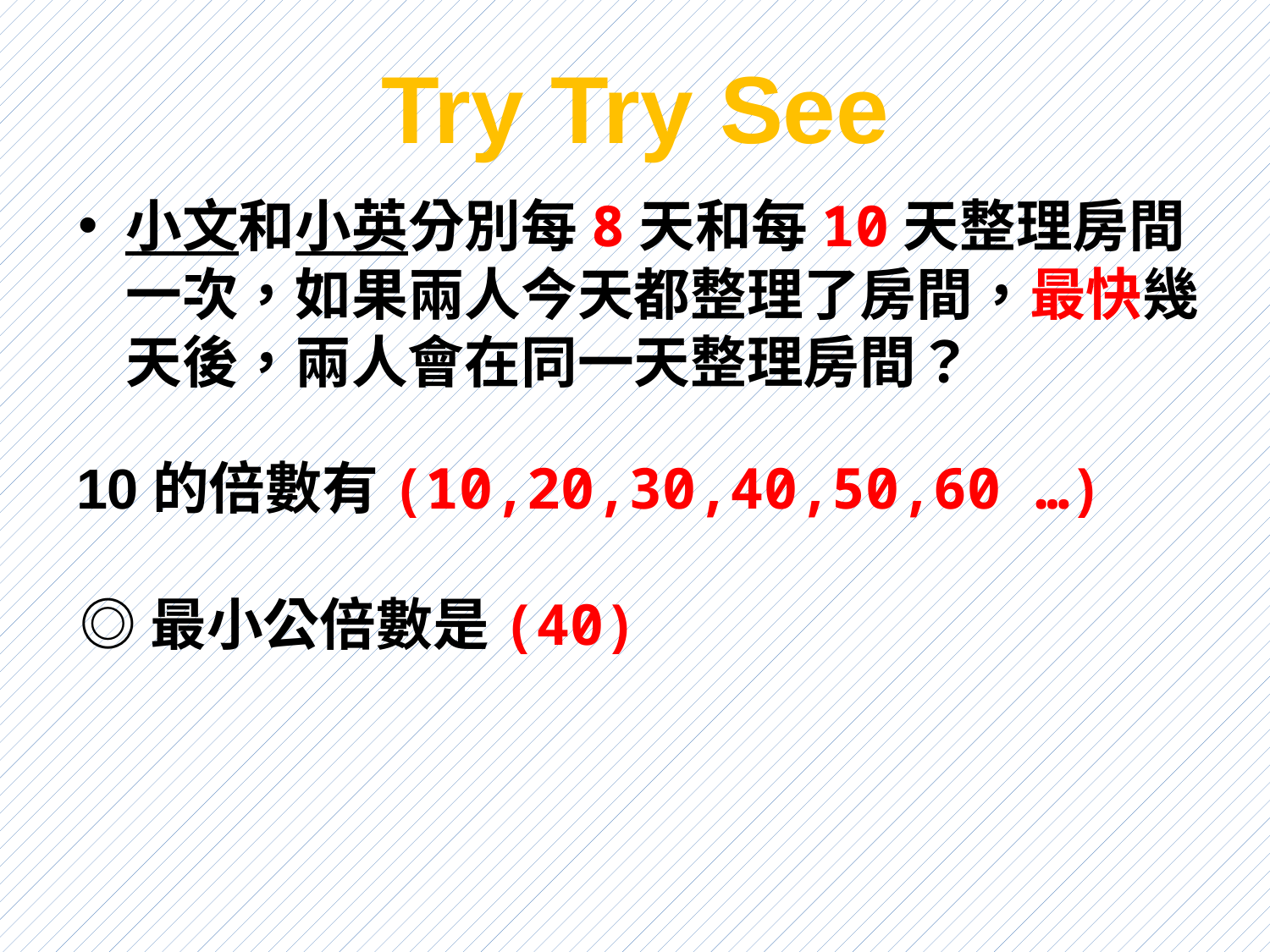

# Try Try See
小文和小英分別每8天和每10天整理房間一次，如果兩人今天都整理了房間，最快幾天後，兩人會在同一天整理房間？
10的倍數有(10,20,30,40,50,60 …)
◎最小公倍數是(40)